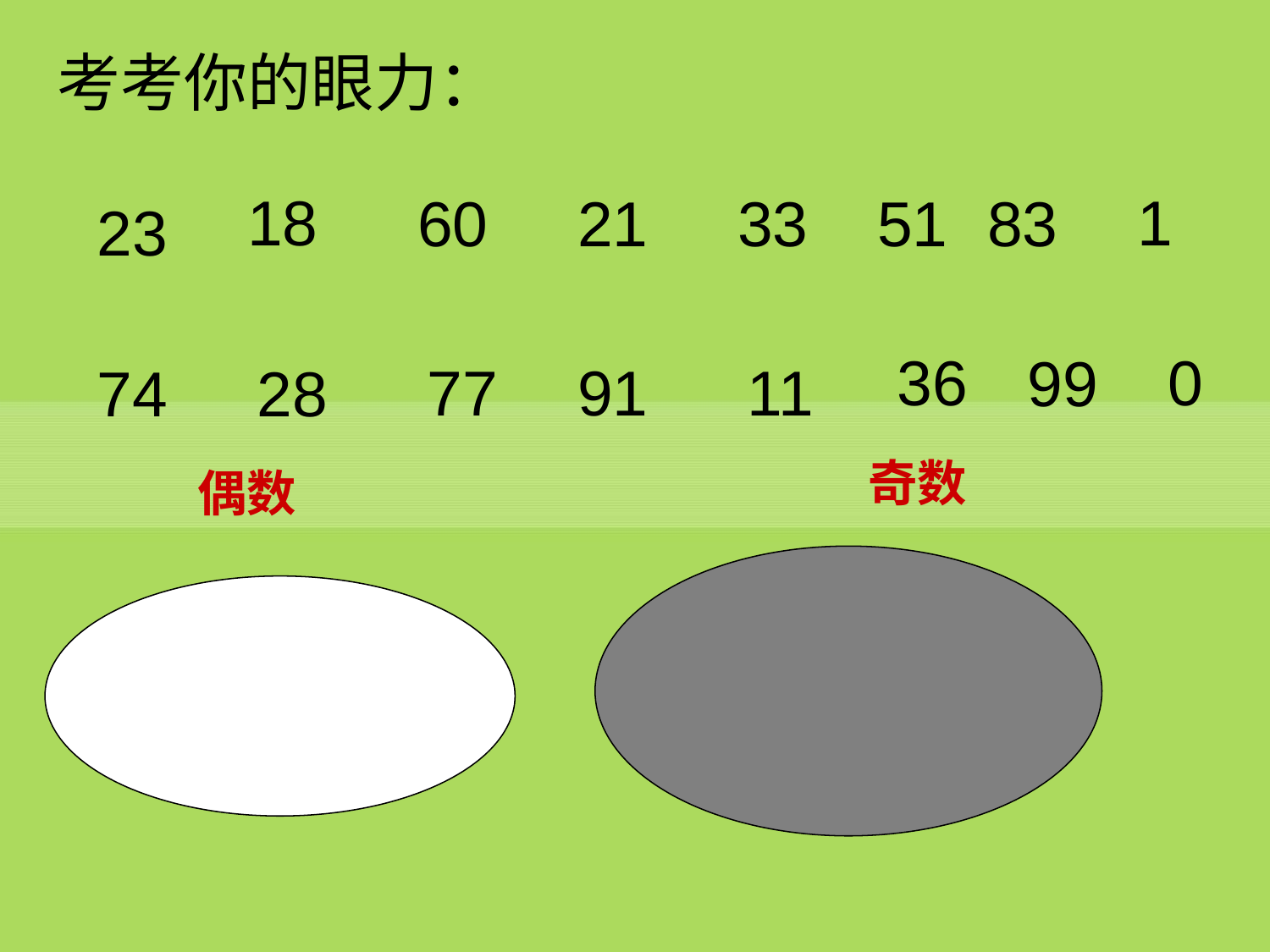

考考你的眼力：
18
1
60
21
33
51
83
23
36
0
99
77
91
11
74
28

奇数
偶数